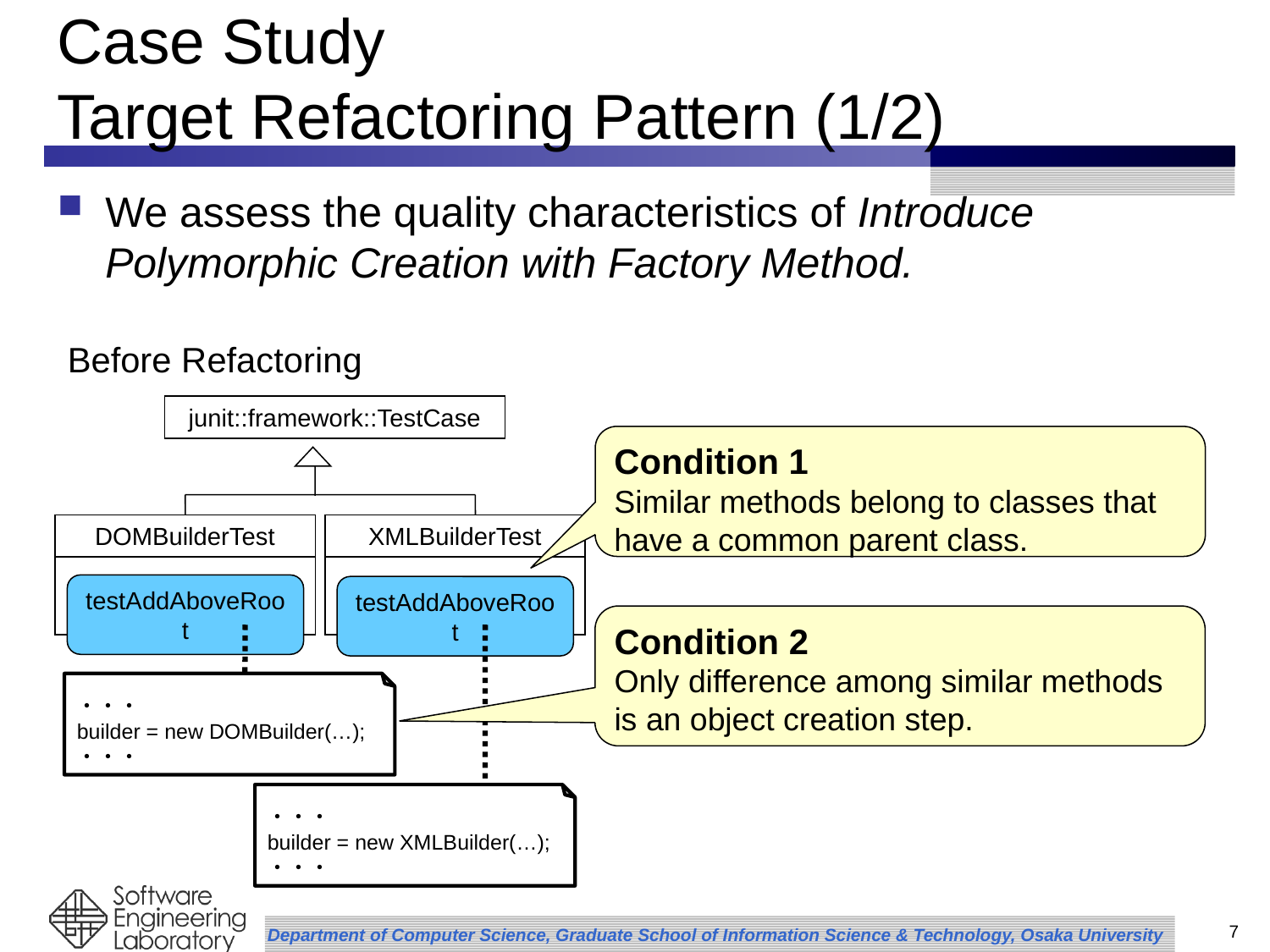

# Case Study Target Refactoring Pattern (1/2)
We assess the quality characteristics of Introduce Polymorphic Creation with Factory Method.
Before Refactoring
junit::framework::TestCase
Condition 1
Similar methods belong to classes that have a common parent class.

DOMBuilderTest

XMLBuilderTest
testAddAboveRoot
testAddAboveRoot
Condition 2
Only difference among similar methods is an object creation step.

・・・
builder = new DOMBuilder(…);
・・・
・・・
builder = new XMLBuilder(…);
・・・
7